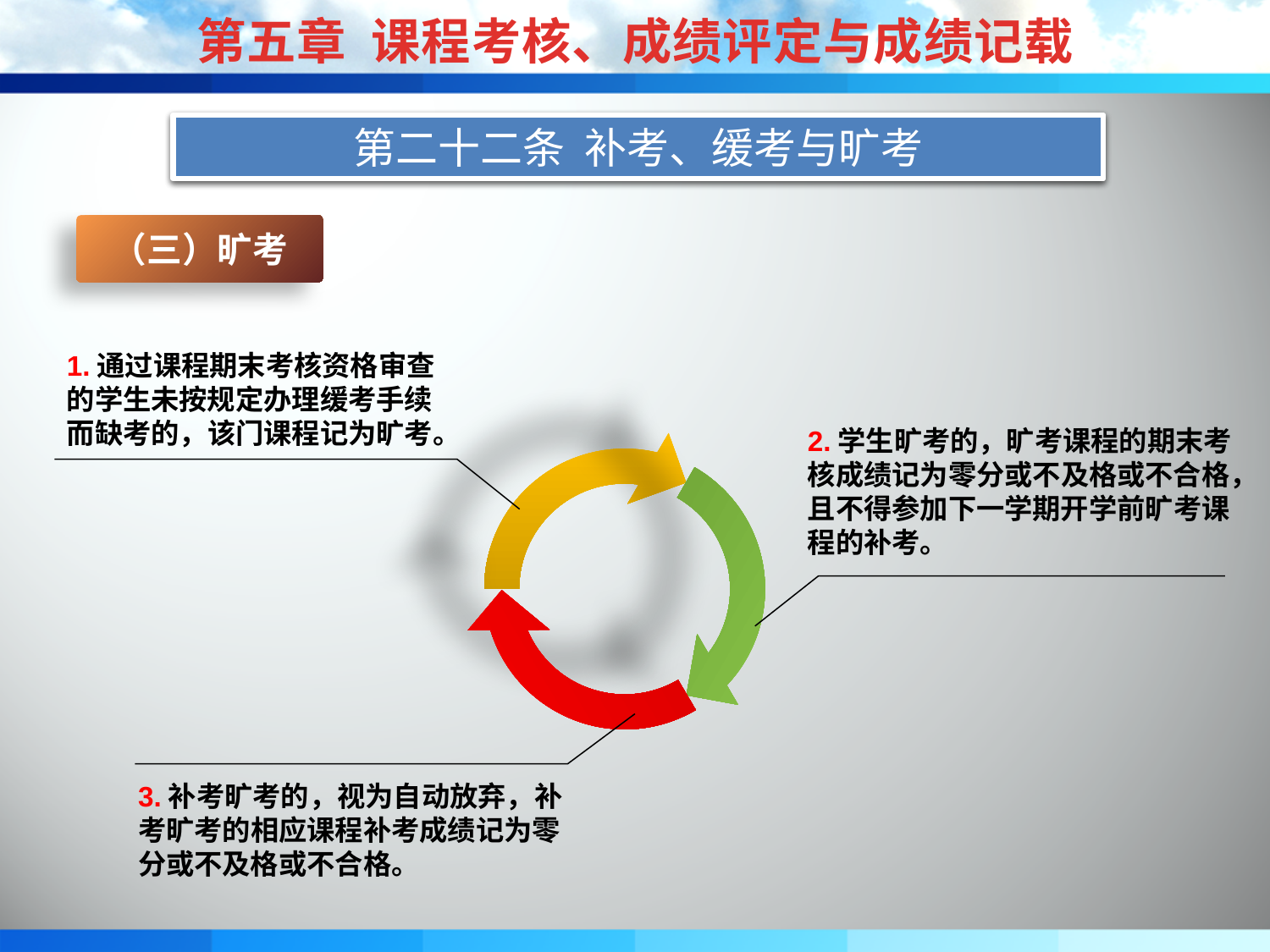

第五章  课程考核、成绩评定与成绩记载
第二十一条  期末考核资格审核
第二十二条  补考、缓考与旷考
（三）旷考
1.通过课程期末考核资格审查的学生未按规定办理缓考手续而缺考的，该门课程记为旷考。
2.学生旷考的，旷考课程的期末考核成绩记为零分或不及格或不合格，且不得参加下一学期开学前旷考课程的补考。

3.补考旷考的，视为自动放弃，补考旷考的相应课程补考成绩记为零分或不及格或不合格。